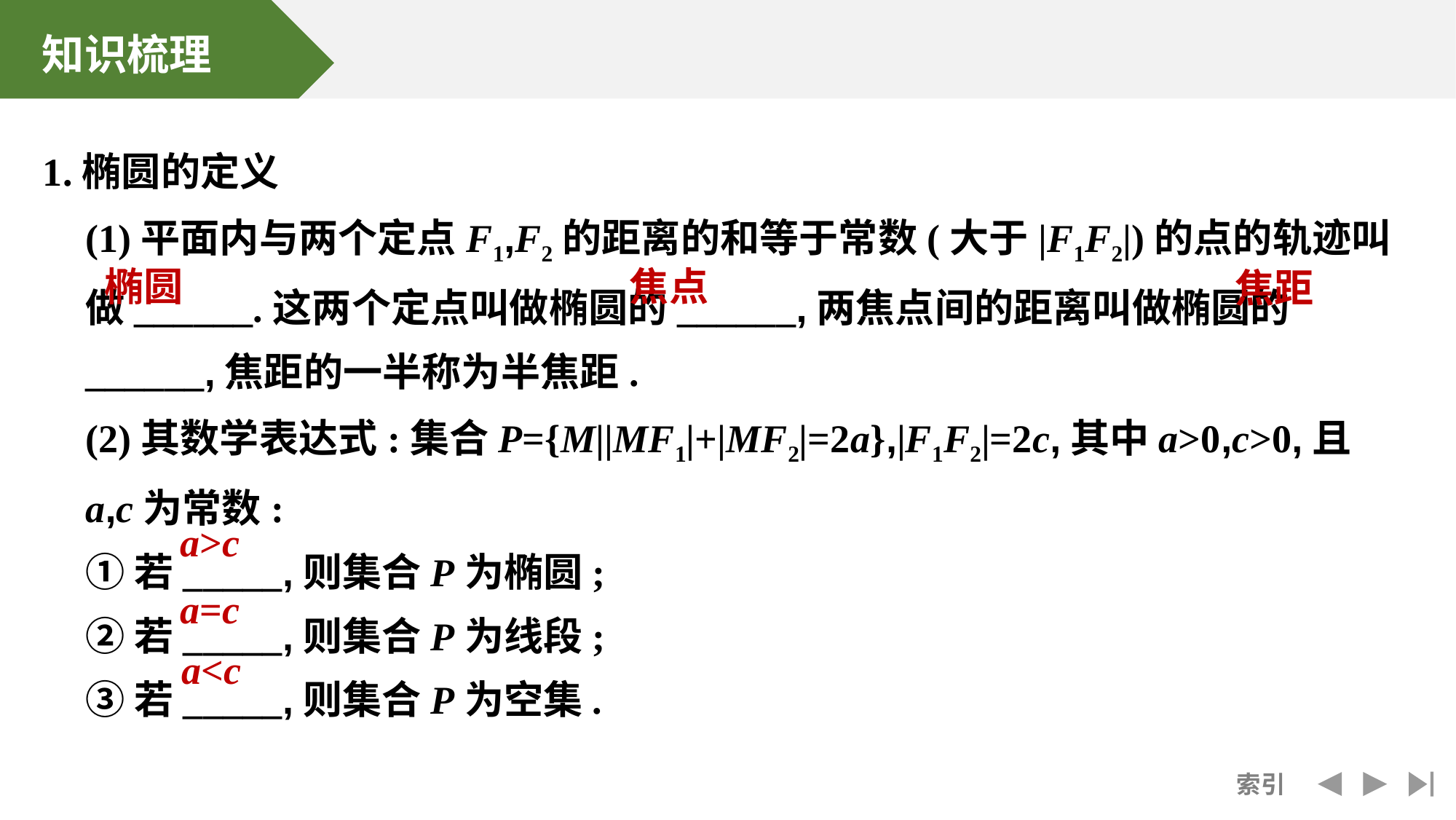

1.椭圆的定义
	(1)平面内与两个定点F1,F2的距离的和等于常数(大于|F1F2|)的点的轨迹叫做______.这两个定点叫做椭圆的______,两焦点间的距离叫做椭圆的______,焦距的一半称为半焦距.
	(2)其数学表达式:集合P={M||MF1|+|MF2|=2a},|F1F2|=2c,其中a>0,c>0,且a,c为常数:
	①若_____,则集合P为椭圆;
	②若_____,则集合P为线段;
	③若_____,则集合P为空集.
椭圆
焦点
焦距
a>c
a=c
a<c